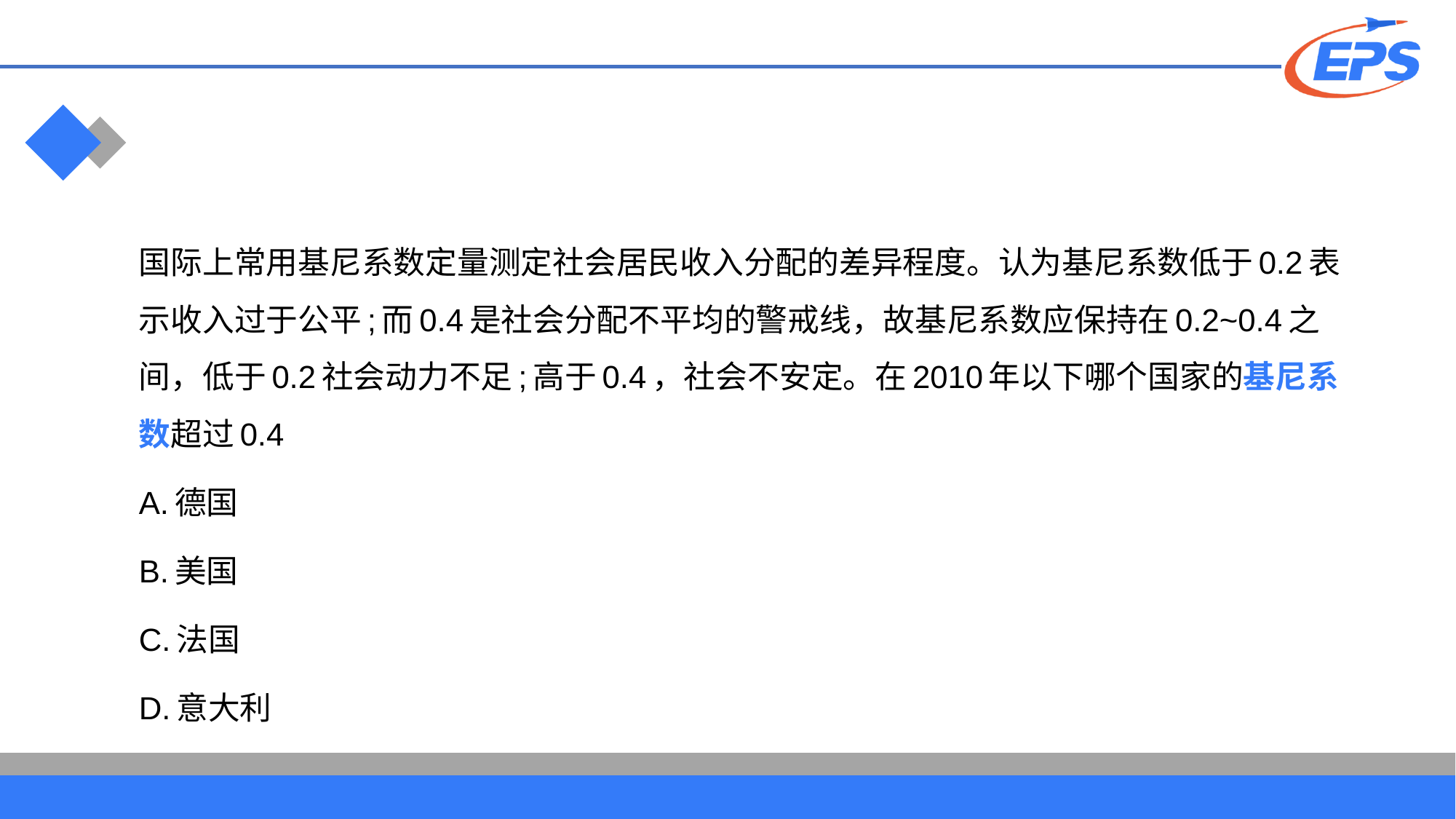

#
国际上常用基尼系数定量测定社会居民收入分配的差异程度。认为基尼系数低于0.2表示收入过于公平;而0.4是社会分配不平均的警戒线，故基尼系数应保持在0.2~0.4之间，低于0.2社会动力不足;高于0.4，社会不安定。在2010年以下哪个国家的基尼系数超过0.4
A.德国
B.美国
C.法国
D.意大利